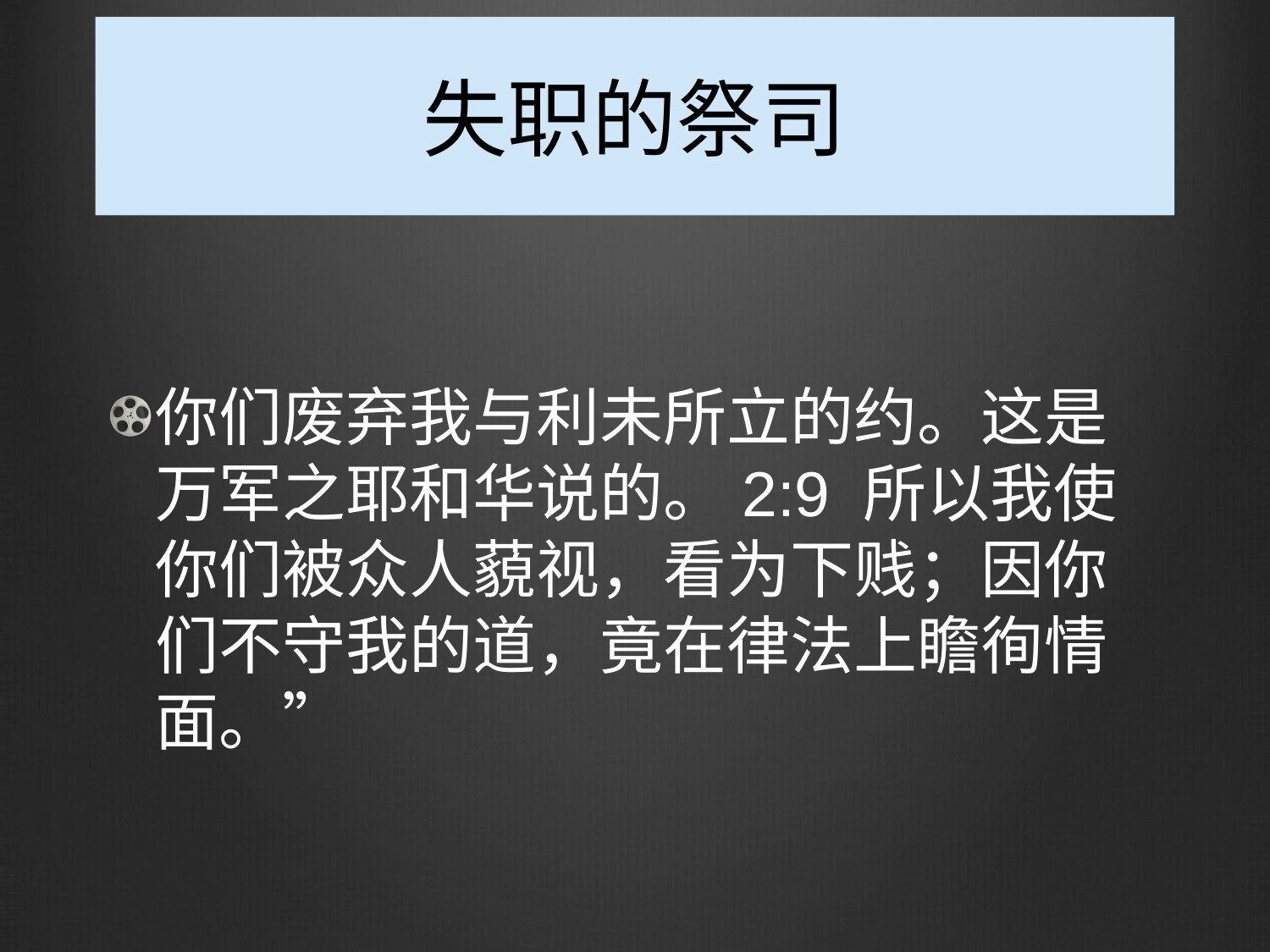

# 失职的祭司

你们废弃我与利未所立的约。这是万军之耶和华说的。2:9 所以我使你们被众人藐视，看为下贱；因你们不守我的道，竟在律法上瞻徇情面。”